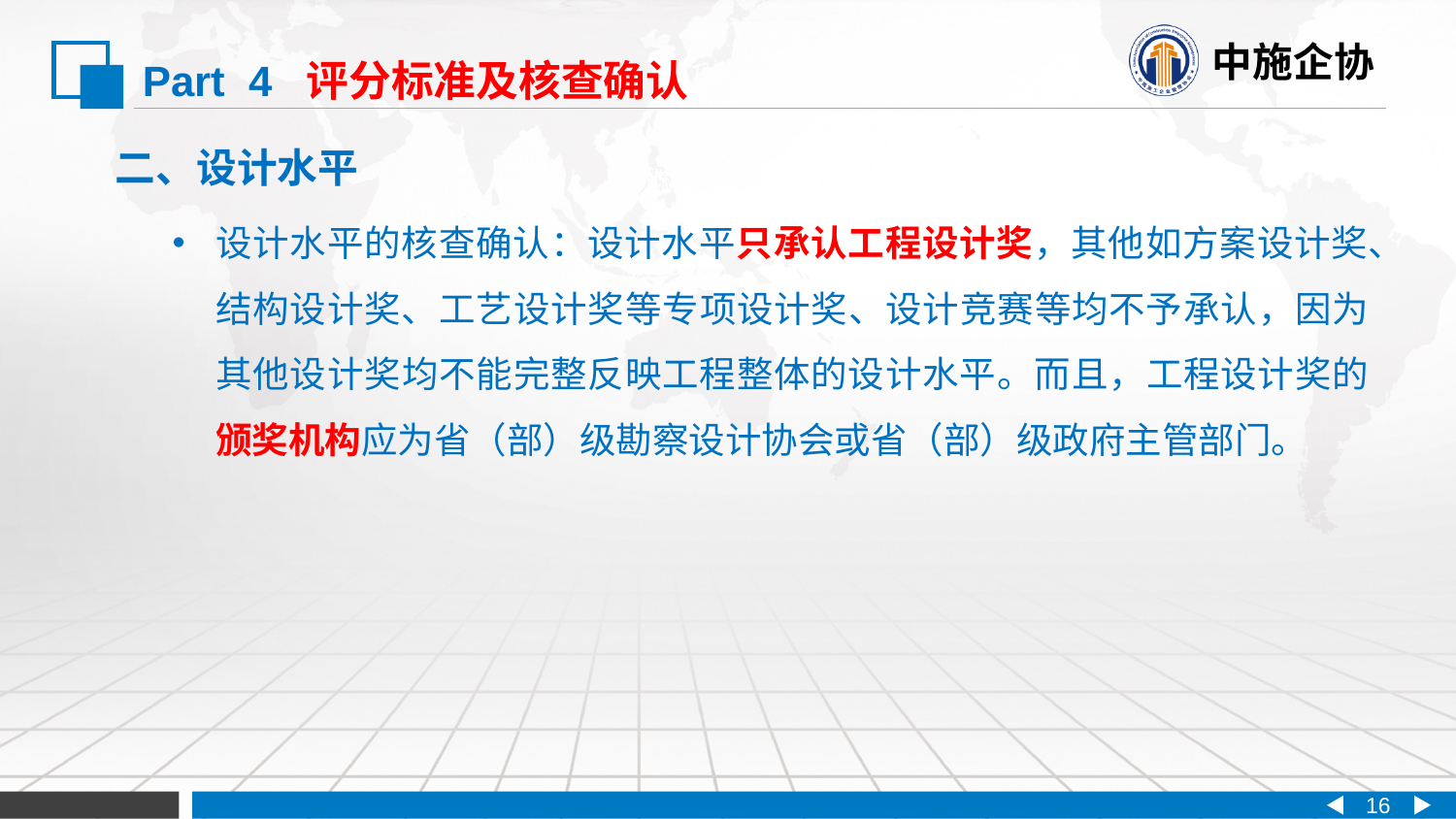

Part  4  评分标准及核查确认
  二、设计水平
设计水平的核查确认：设计水平只承认工程设计奖，其他如方案设计奖、结构设计奖、工艺设计奖等专项设计奖、设计竞赛等均不予承认，因为其他设计奖均不能完整反映工程整体的设计水平。而且，工程设计奖的颁奖机构应为省（部）级勘察设计协会或省（部）级政府主管部门。